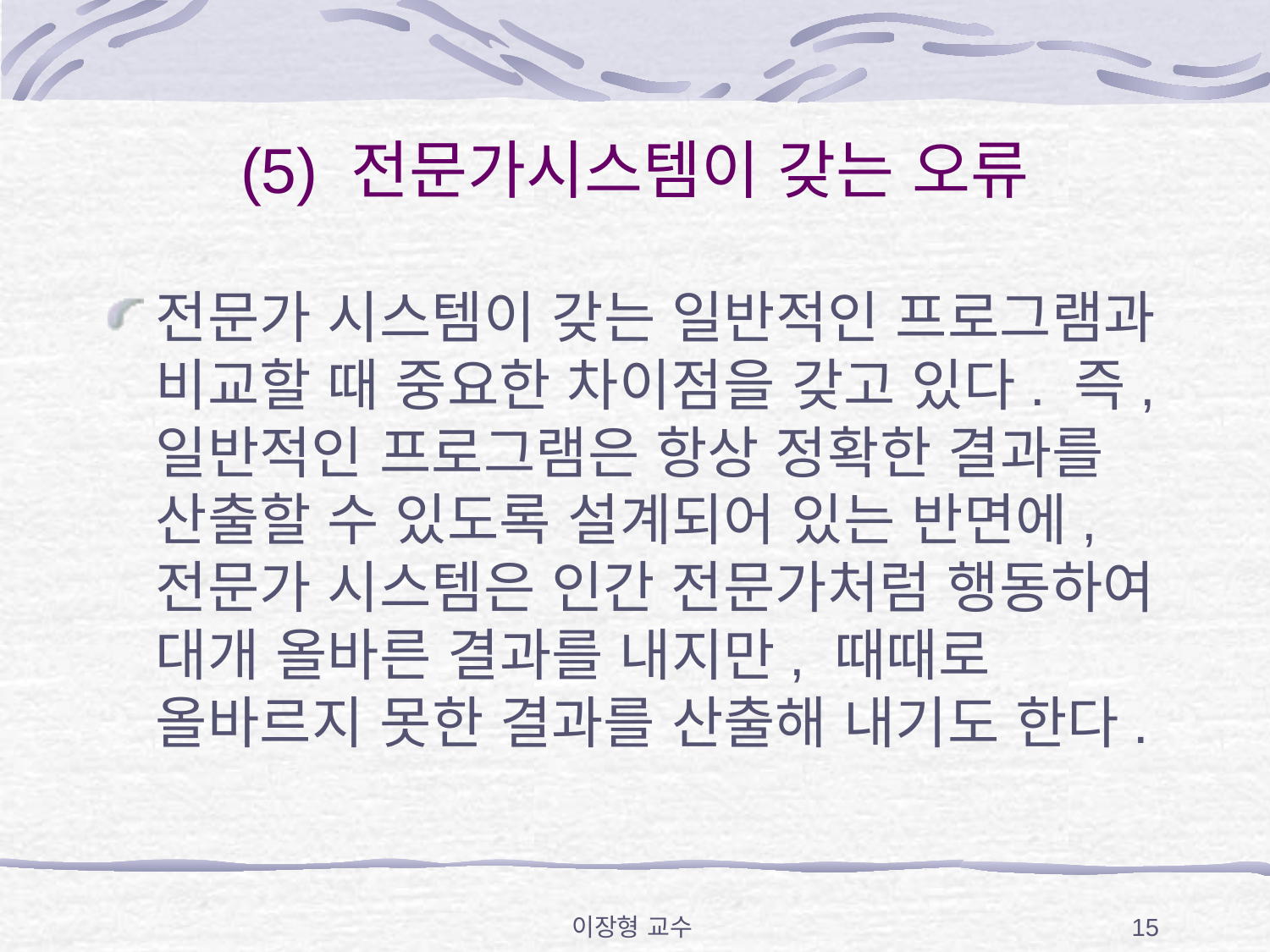

# (5) 전문가시스템이 갖는 오류
전문가 시스템이 갖는 일반적인 프로그램과 비교할 때 중요한 차이점을 갖고 있다. 즉, 일반적인 프로그램은 항상 정확한 결과를 산출할 수 있도록 설계되어 있는 반면에, 전문가 시스템은 인간 전문가처럼 행동하여 대개 올바른 결과를 내지만, 때때로 올바르지 못한 결과를 산출해 내기도 한다.
이장형 교수
15